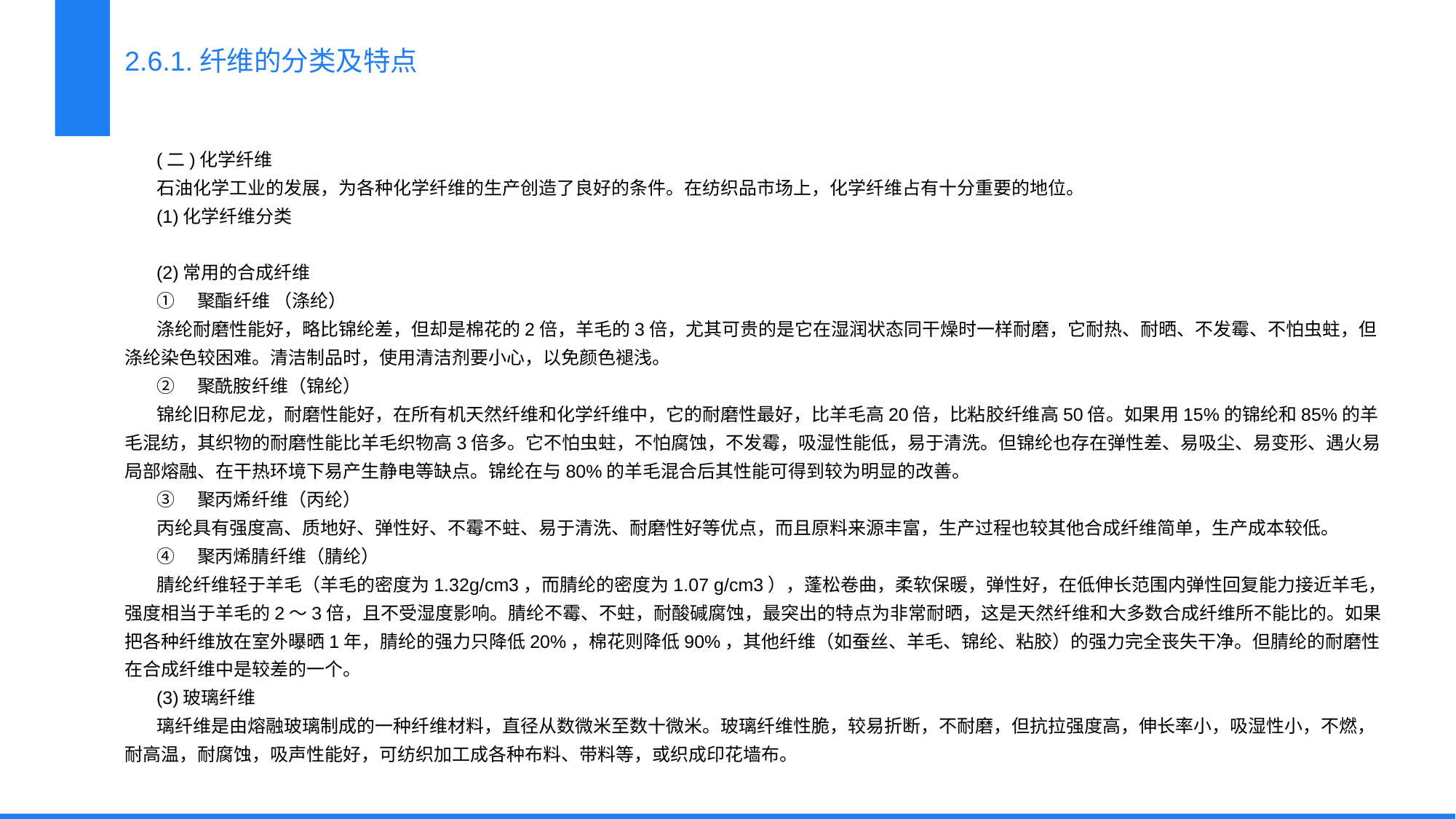

2.6.1.纤维的分类及特点

(二)化学纤维
石油化学工业的发展，为各种化学纤维的生产创造了良好的条件。在纺织品市场上，化学纤维占有十分重要的地位。
(1)化学纤维分类
(2)常用的合成纤维
①　聚酯纤维 （涤纶）
涤纶耐磨性能好，略比锦纶差，但却是棉花的2倍，羊毛的3倍，尤其可贵的是它在湿润状态同干燥时一样耐磨，它耐热、耐晒、不发霉、不怕虫蛀，但涤纶染色较困难。清洁制品时，使用清洁剂要小心，以免颜色褪浅。
②　聚酰胺纤维（锦纶）
锦纶旧称尼龙，耐磨性能好，在所有机天然纤维和化学纤维中，它的耐磨性最好，比羊毛高20倍，比粘胶纤维高50倍。如果用15%的锦纶和85%的羊毛混纺，其织物的耐磨性能比羊毛织物高3倍多。它不怕虫蛀，不怕腐蚀，不发霉，吸湿性能低，易于清洗。但锦纶也存在弹性差、易吸尘、易变形、遇火易局部熔融、在干热环境下易产生静电等缺点。锦纶在与80%的羊毛混合后其性能可得到较为明显的改善。
③　聚丙烯纤维（丙纶）
丙纶具有强度高、质地好、弹性好、不霉不蛀、易于清洗、耐磨性好等优点，而且原料来源丰富，生产过程也较其他合成纤维简单，生产成本较低。
④　聚丙烯腈纤维（腈纶）
腈纶纤维轻于羊毛（羊毛的密度为1.32g/cm3，而腈纶的密度为1.07 g/cm3），蓬松卷曲，柔软保暖，弹性好，在低伸长范围内弹性回复能力接近羊毛，强度相当于羊毛的2～3倍，且不受湿度影响。腈纶不霉、不蛀，耐酸碱腐蚀，最突出的特点为非常耐晒，这是天然纤维和大多数合成纤维所不能比的。如果把各种纤维放在室外曝晒1年，腈纶的强力只降低20%，棉花则降低90%，其他纤维（如蚕丝、羊毛、锦纶、粘胶）的强力完全丧失干净。但腈纶的耐磨性在合成纤维中是较差的一个。
(3)玻璃纤维
璃纤维是由熔融玻璃制成的一种纤维材料，直径从数微米至数十微米。玻璃纤维性脆，较易折断，不耐磨，但抗拉强度高，伸长率小，吸湿性小，不燃，耐高温，耐腐蚀，吸声性能好，可纺织加工成各种布料、带料等，或织成印花墙布。